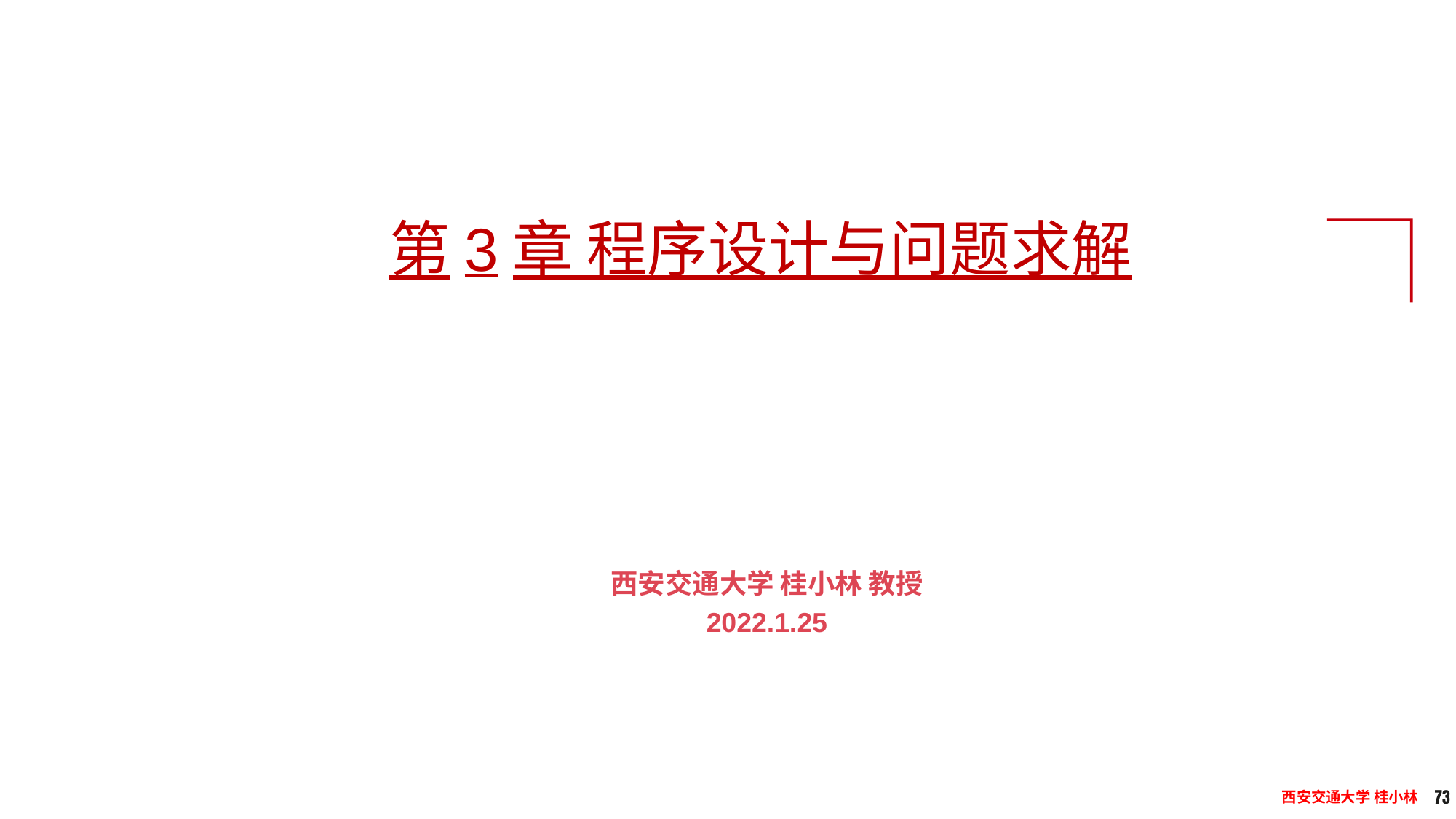

# 第3章 程序设计与问题求解

西安交通大学 桂小林 教授
2022.1.25